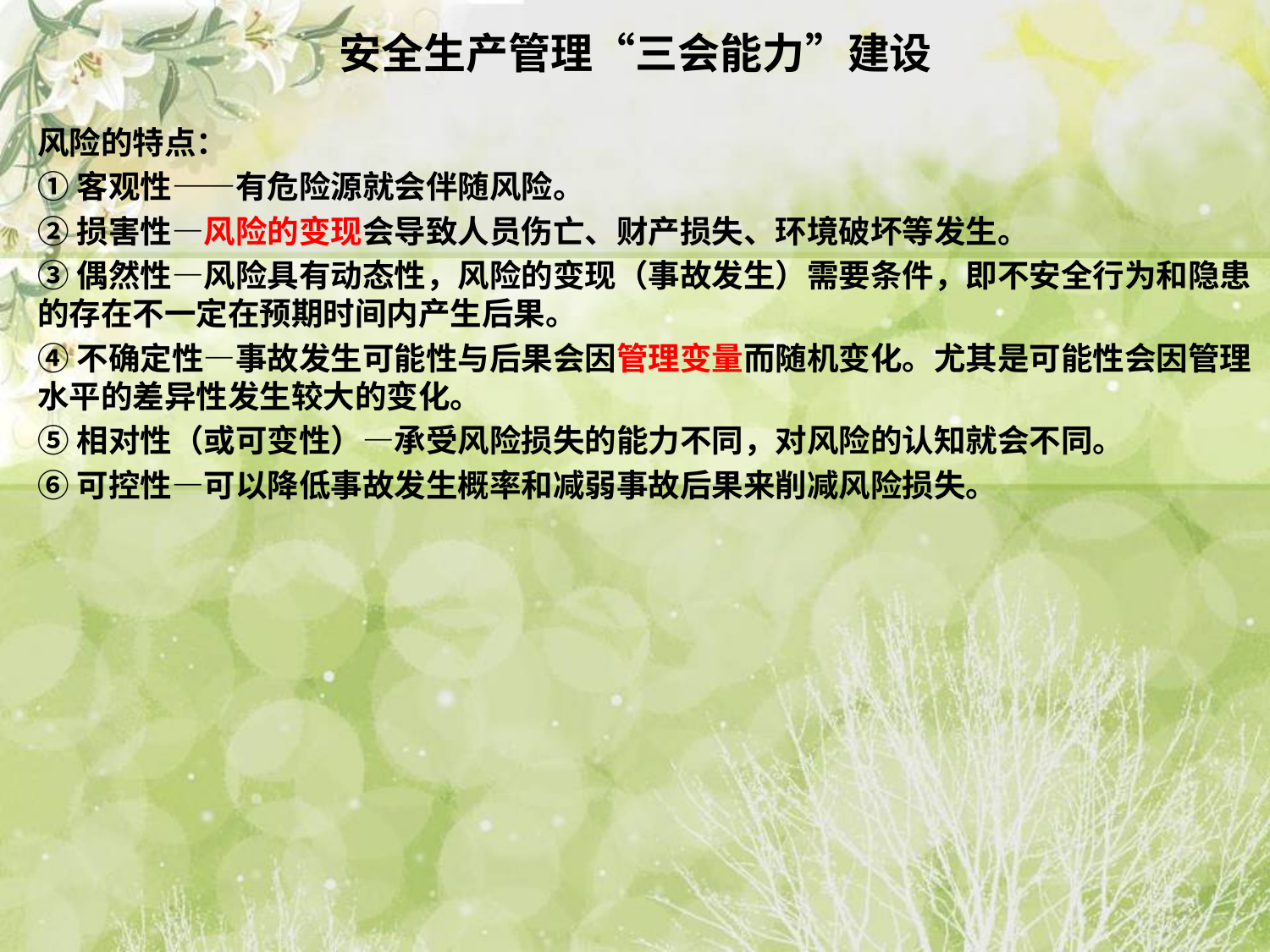

# 安全生产管理“三会能力”建设
风险的特点：
①客观性——有危险源就会伴随风险。
②损害性—风险的变现会导致人员伤亡、财产损失、环境破坏等发生。
③偶然性—风险具有动态性，风险的变现（事故发生）需要条件，即不安全行为和隐患的存在不一定在预期时间内产生后果。
④不确定性—事故发生可能性与后果会因管理变量而随机变化。尤其是可能性会因管理水平的差异性发生较大的变化。
⑤相对性（或可变性）—承受风险损失的能力不同，对风险的认知就会不同。
⑥可控性—可以降低事故发生概率和减弱事故后果来削减风险损失。